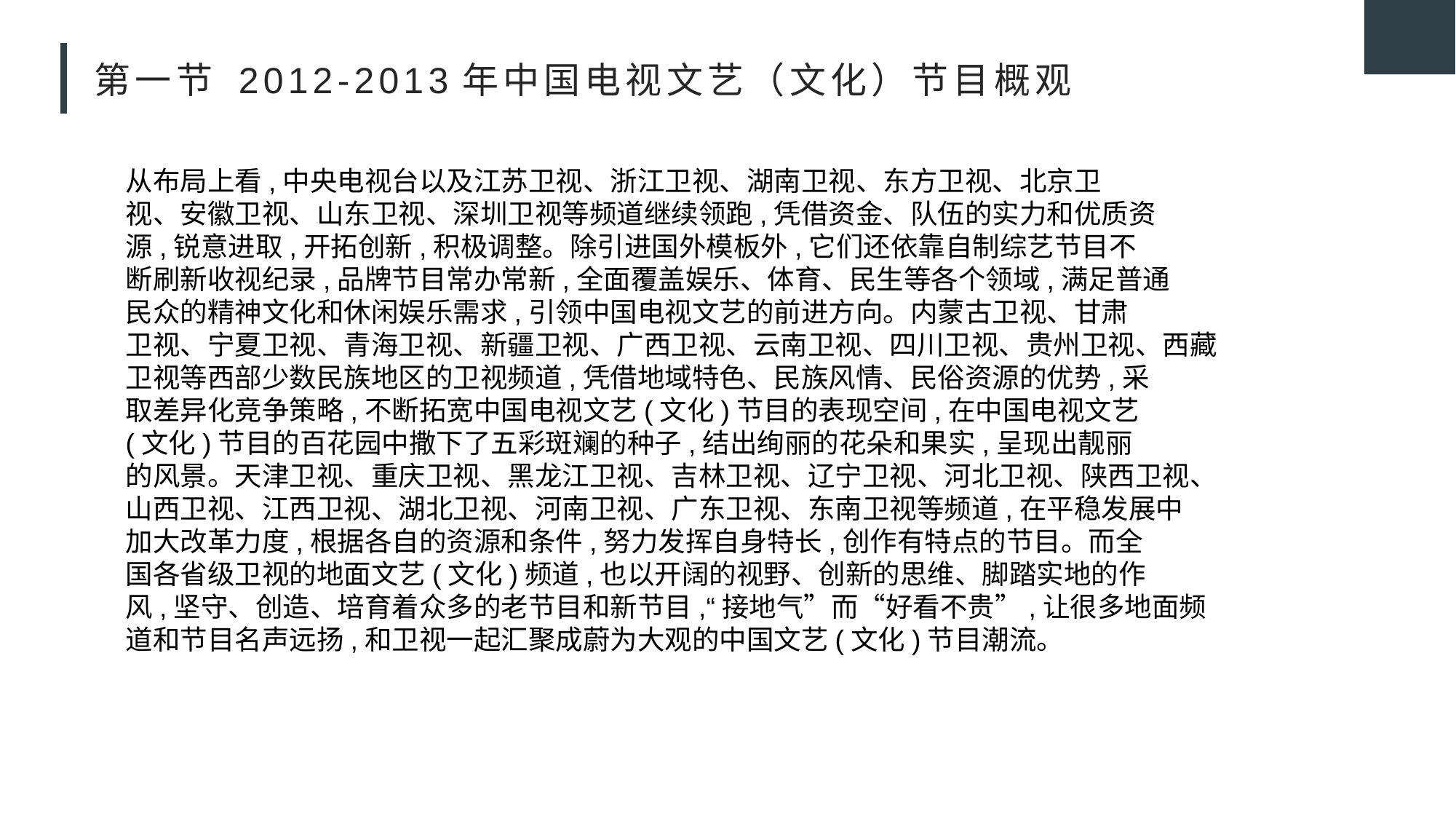

# 第一节 2012-2013年中国电视文艺（文化）节目概观
从布局上看,中央电视台以及江苏卫视、浙江卫视、湖南卫视、东方卫视、北京卫
视、安徽卫视、山东卫视、深圳卫视等频道继续领跑,凭借资金、队伍的实力和优质资
源,锐意进取,开拓创新,积极调整。除引进国外模板外,它们还依靠自制综艺节目不
断刷新收视纪录,品牌节目常办常新,全面覆盖娱乐、体育、民生等各个领域,满足普通
民众的精神文化和休闲娱乐需求,引领中国电视文艺的前进方向。内蒙古卫视、甘肃
卫视、宁夏卫视、青海卫视、新疆卫视、广西卫视、云南卫视、四川卫视、贵州卫视、西藏
卫视等西部少数民族地区的卫视频道,凭借地域特色、民族风情、民俗资源的优势,采
取差异化竞争策略,不断拓宽中国电视文艺(文化)节目的表现空间,在中国电视文艺
(文化)节目的百花园中撒下了五彩斑斓的种子,结出绚丽的花朵和果实,呈现出靓丽
的风景。天津卫视、重庆卫视、黑龙江卫视、吉林卫视、辽宁卫视、河北卫视、陕西卫视、
山西卫视、江西卫视、湖北卫视、河南卫视、广东卫视、东南卫视等频道,在平稳发展中
加大改革力度,根据各自的资源和条件,努力发挥自身特长,创作有特点的节目。而全
国各省级卫视的地面文艺(文化)频道,也以开阔的视野、创新的思维、脚踏实地的作
风,坚守、创造、培育着众多的老节目和新节目,“接地气”而“好看不贵”,让很多地面频
道和节目名声远扬,和卫视一起汇聚成蔚为大观的中国文艺(文化)节目潮流。